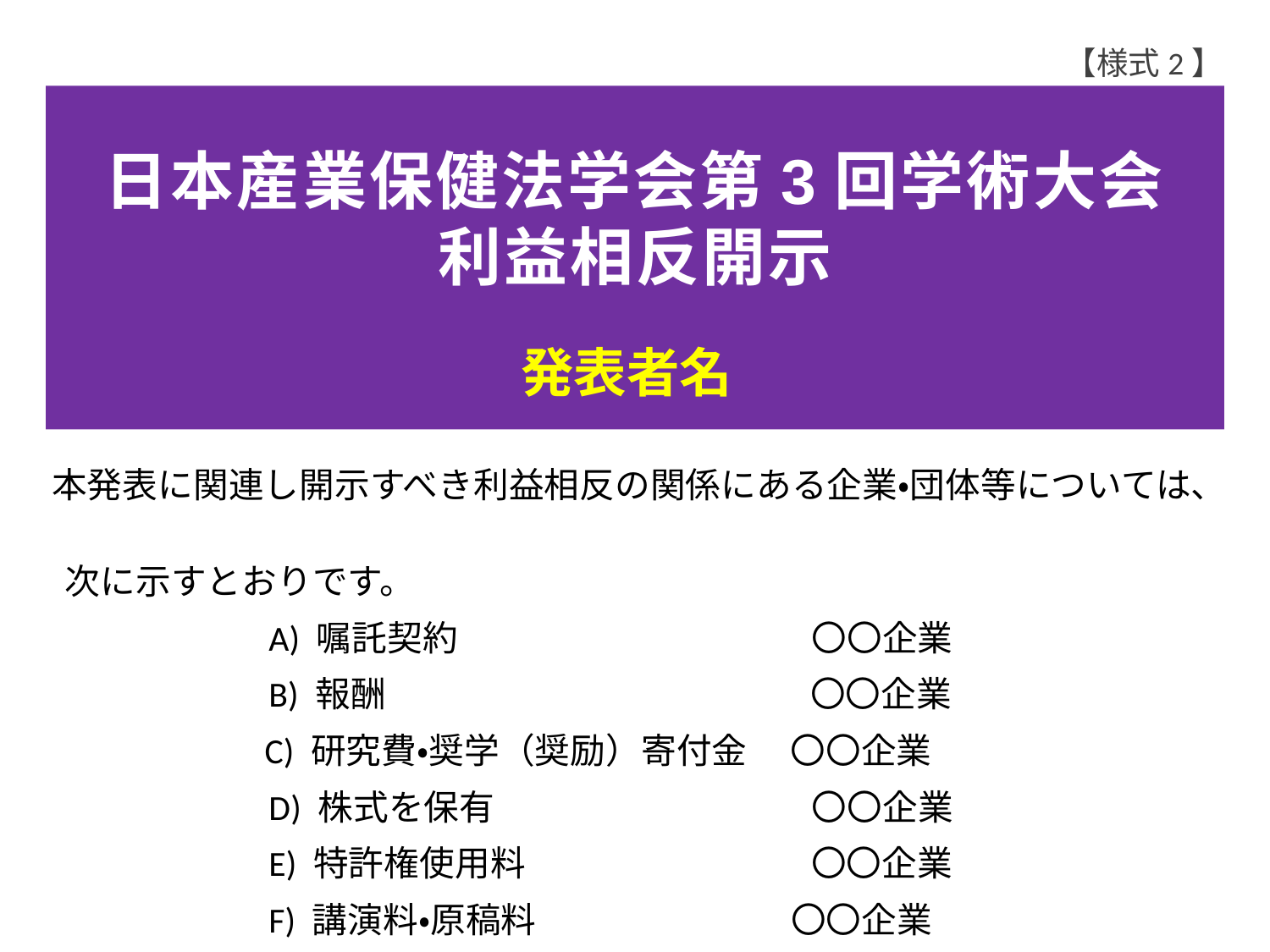

【様式2】

# 日本産業保健法学会第3回学術大会 利益相反開示
発表者名
　本発表に関連し開示すべき利益相反の関係にある企業・団体等については、
      次に示すとおりです。
　　                       A) 嘱託契約　　　　　　　　　　〇〇企業
　　                       B) 報酬　　　　　　　　　　　　〇〇企業
　                           C) 研究費・奨学（奨励）寄付金　 〇〇企業
　　                       D) 株式を保有　                                    〇〇企業
　　                       E) 特許権使用料　                                〇〇企業
　　                       F) 講演料・原稿料　                            〇〇企業